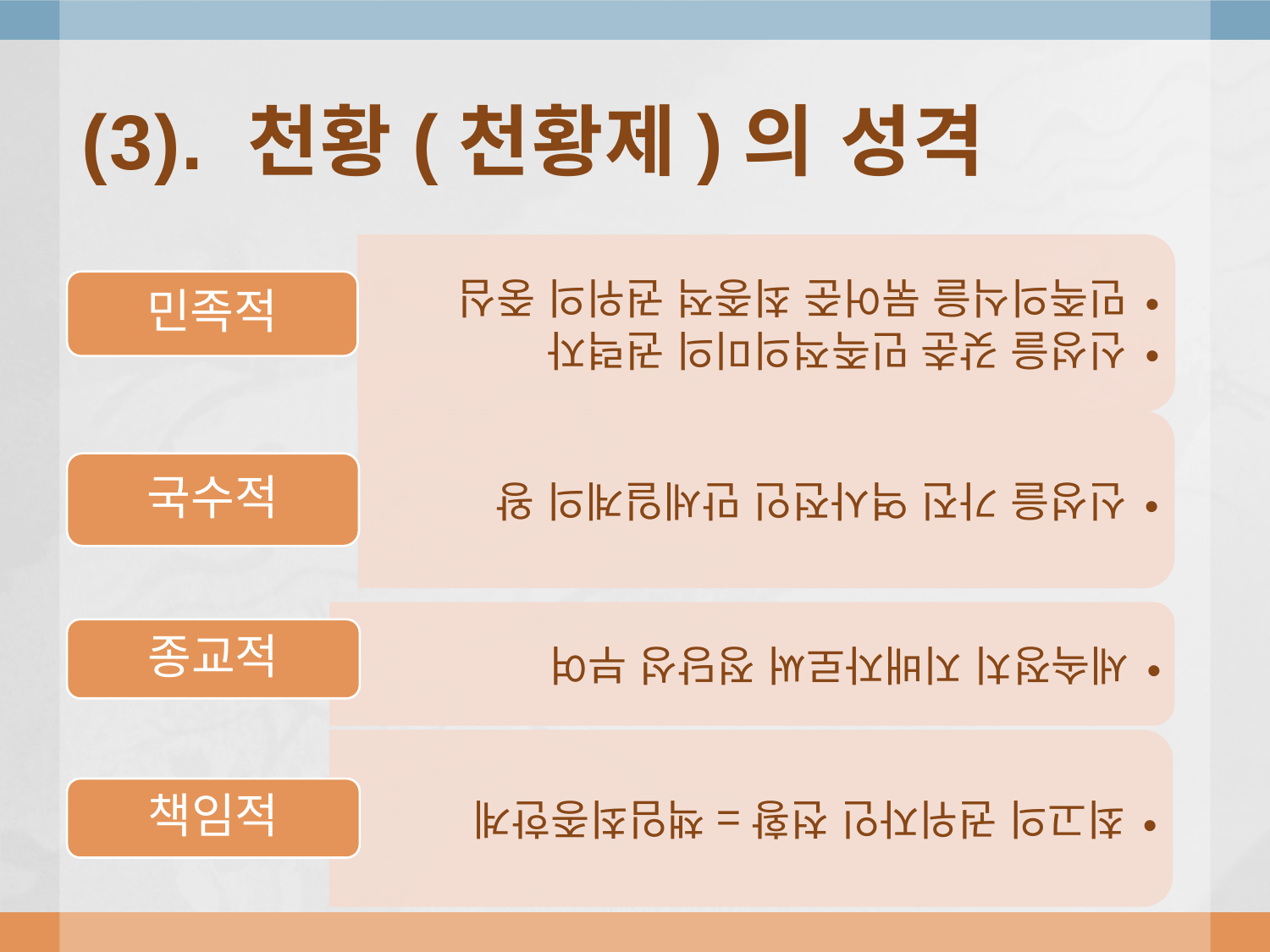

# (3). 천황(천황제)의 성격
신성을 갖춘 민족적의미의 권력자
민족의식을 묶어준 최종적 권위의 중심
민족적
신성을 가진 역사전인 만세일계의 왕
국수적
세속정치 지배자로써 정당성 부여
종교적
최고의 권위자인 천황=책임최종한계
책임적